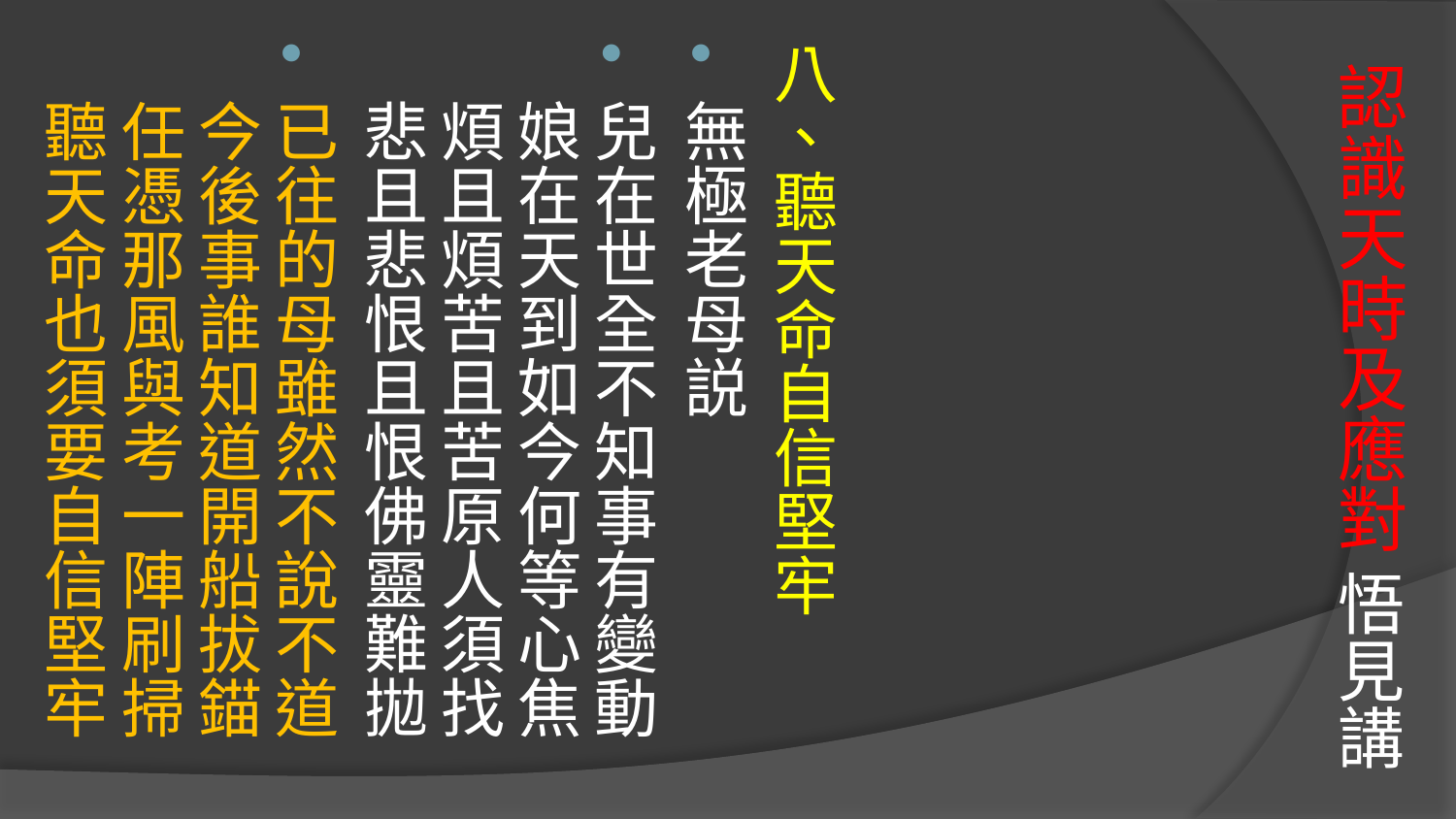

八、聽天命自信堅牢
無極老母説
兒在世全不知事有變動
娘在天到如今何等心焦
煩且煩苦且苦原人須找
悲且悲恨且恨佛靈難拋
已往的母雖然不說不道
今後事誰知道開船拔錨
任憑那風與考一陣刷掃
聽天命也須要自信堅牢
# 認識天時及應對 悟見講